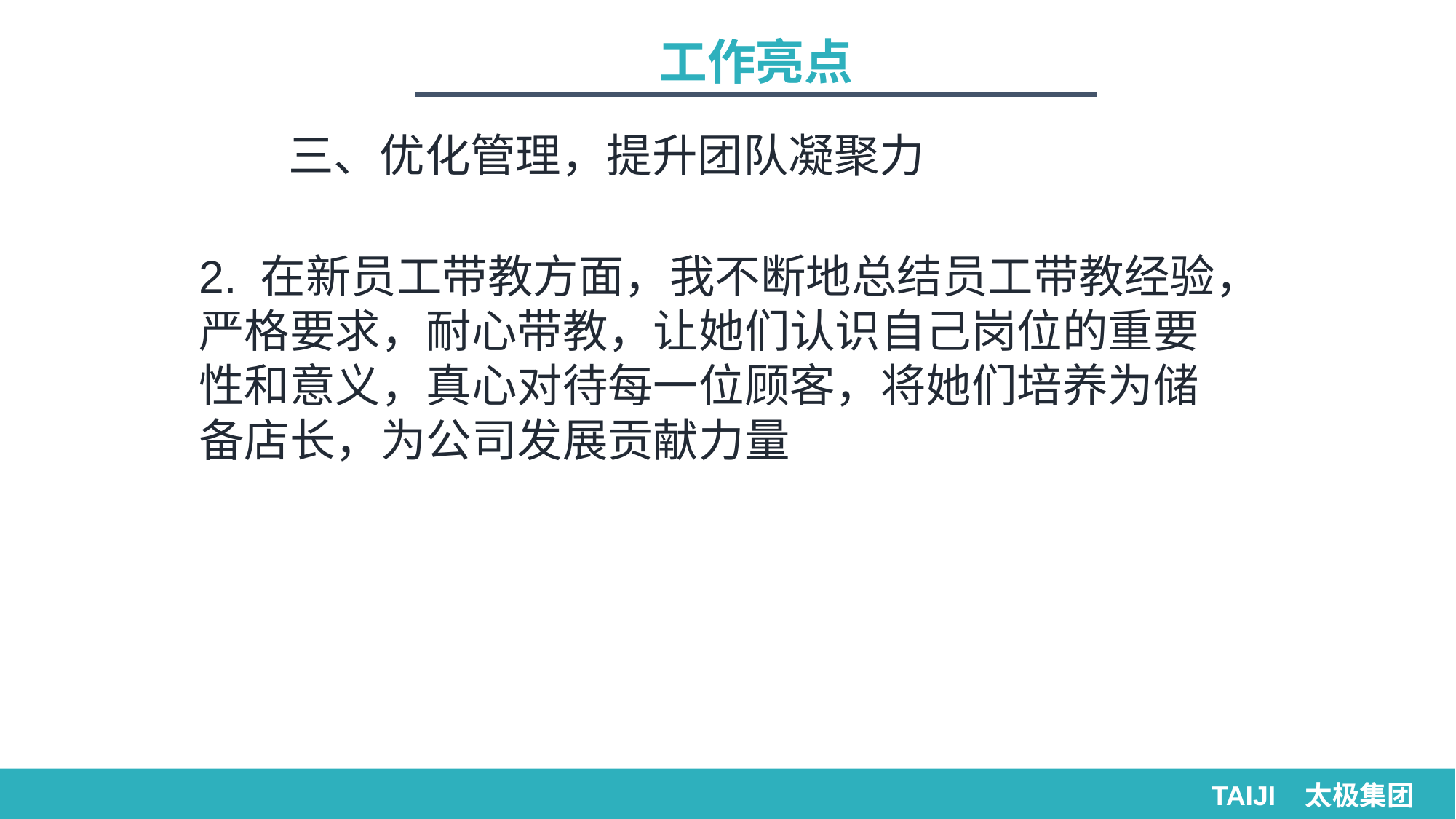

工作亮点
三、优化管理，提升团队凝聚力

2. 在新员工带教方面，我不断地总结员工带教经验，严格要求，耐心带教，让她们认识自己岗位的重要性和意义，真心对待每一位顾客，将她们培养为储备店长，为公司发展贡献力量

TAIJI   太极集团